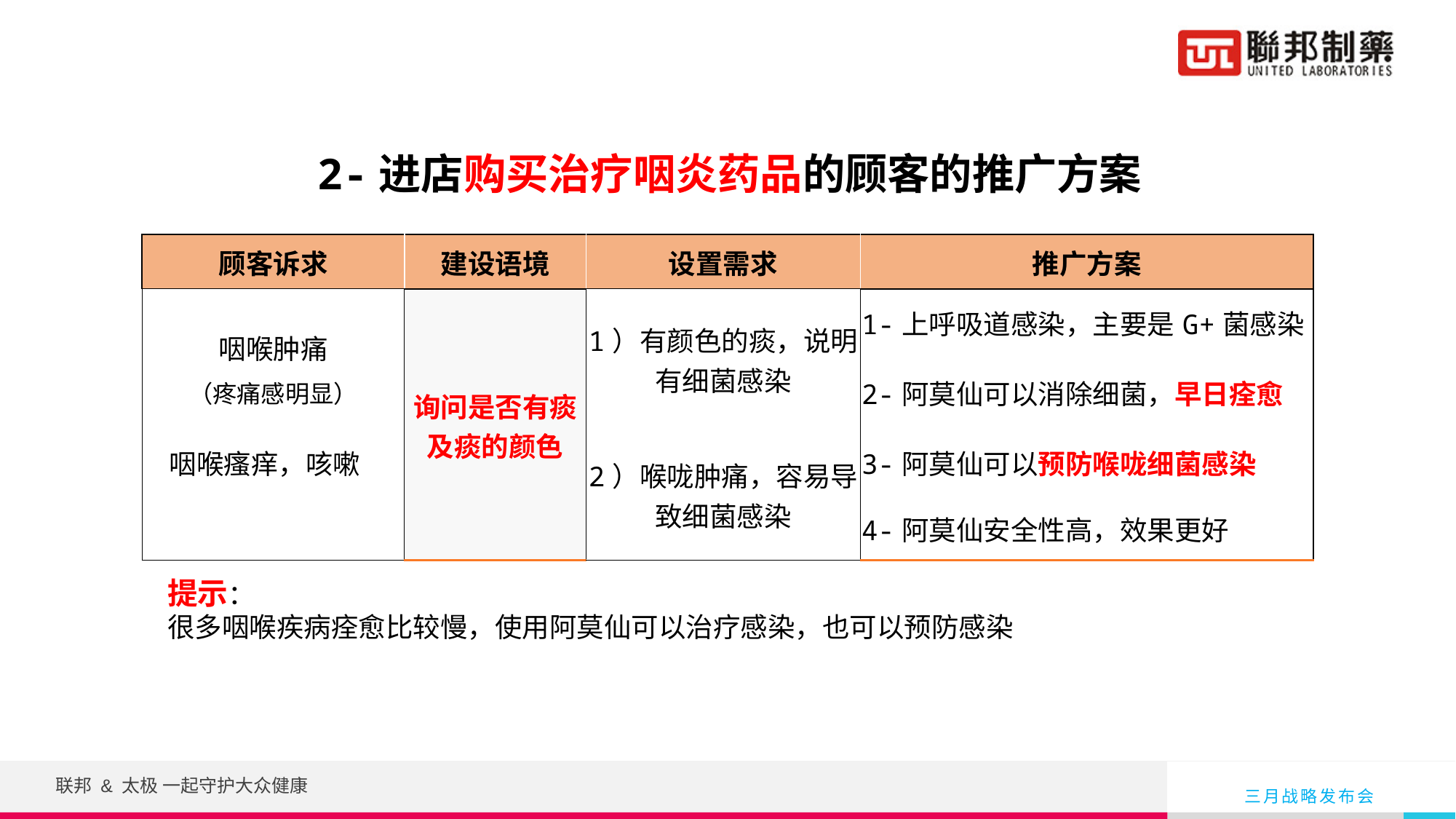

2-进店购买治疗咽炎药品的顾客的推广方案
| 顾客诉求 | 建设语境 | 设置需求 | 推广方案 |
| --- | --- | --- | --- |
| 咽喉肿痛 | 询问是否有痰及痰的颜色 | 1）有颜色的痰，说明有细菌感染 | 1-上呼吸道感染，主要是G+菌感染 |
| （疼痛感明显） |  |  | 2-阿莫仙可以消除细菌，早日痊愈 |
| 咽喉瘙痒，咳嗽 |  | 2）喉咙肿痛，容易导致细菌感染 | 3-阿莫仙可以预防喉咙细菌感染 |
|  |  |  | 4-阿莫仙安全性高，效果更好 |
提示：
很多咽喉疾病痊愈比较慢，使用阿莫仙可以治疗感染，也可以预防感染
联邦 & 太极 一起守护大众健康